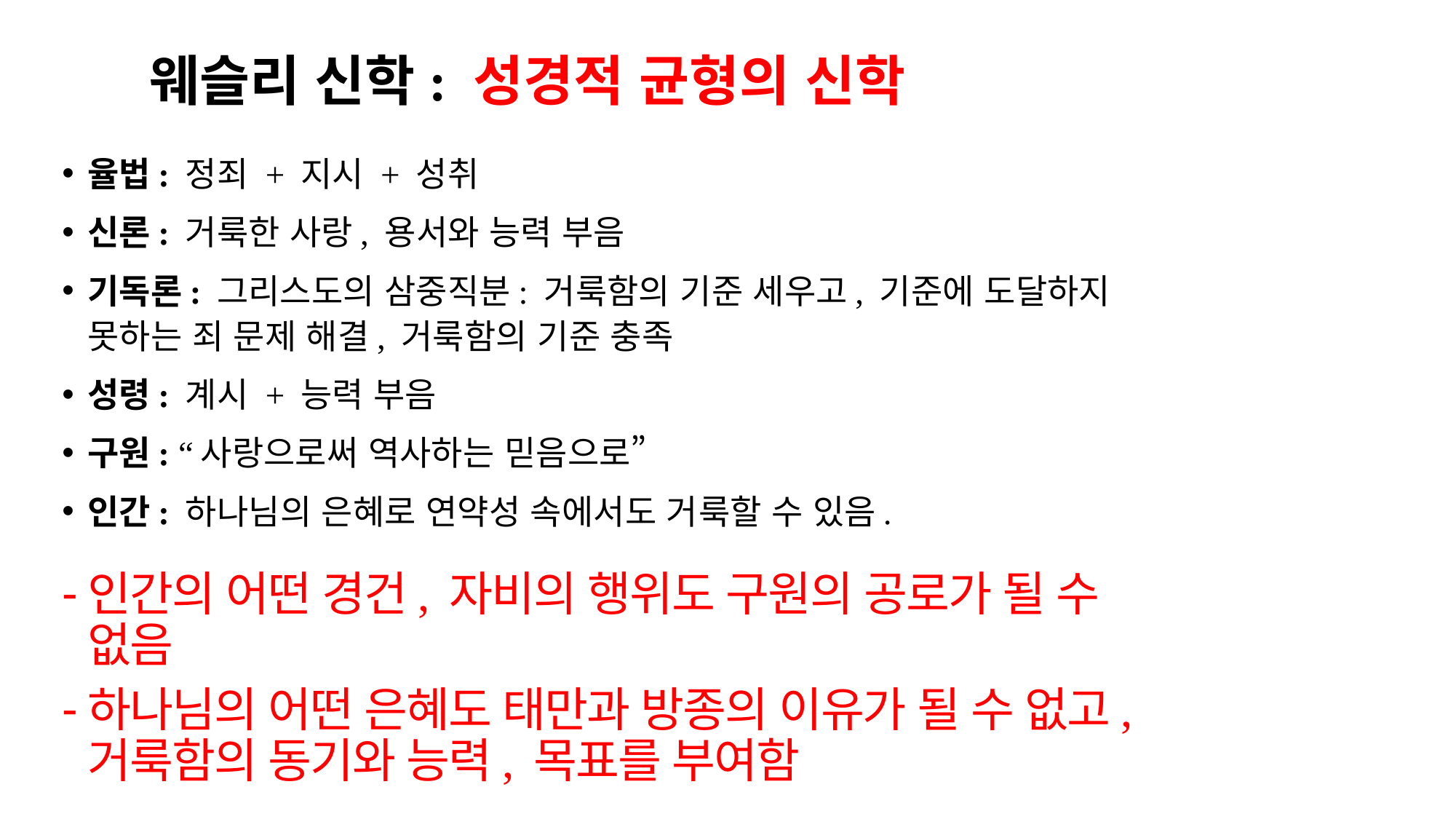

# 웨슬리 신학: 성경적 균형의 신학
율법: 정죄 + 지시 + 성취
신론: 거룩한 사랑, 용서와 능력 부음
기독론: 그리스도의 삼중직분: 거룩함의 기준 세우고, 기준에 도달하지 못하는 죄 문제 해결, 거룩함의 기준 충족
성령: 계시 + 능력 부음
구원: “사랑으로써 역사하는 믿음으로”
인간: 하나님의 은혜로 연약성 속에서도 거룩할 수 있음.

인간의 어떤 경건, 자비의 행위도 구원의 공로가 될 수 없음
하나님의 어떤 은혜도 태만과 방종의 이유가 될 수 없고, 거룩함의 동기와 능력, 목표를 부여함